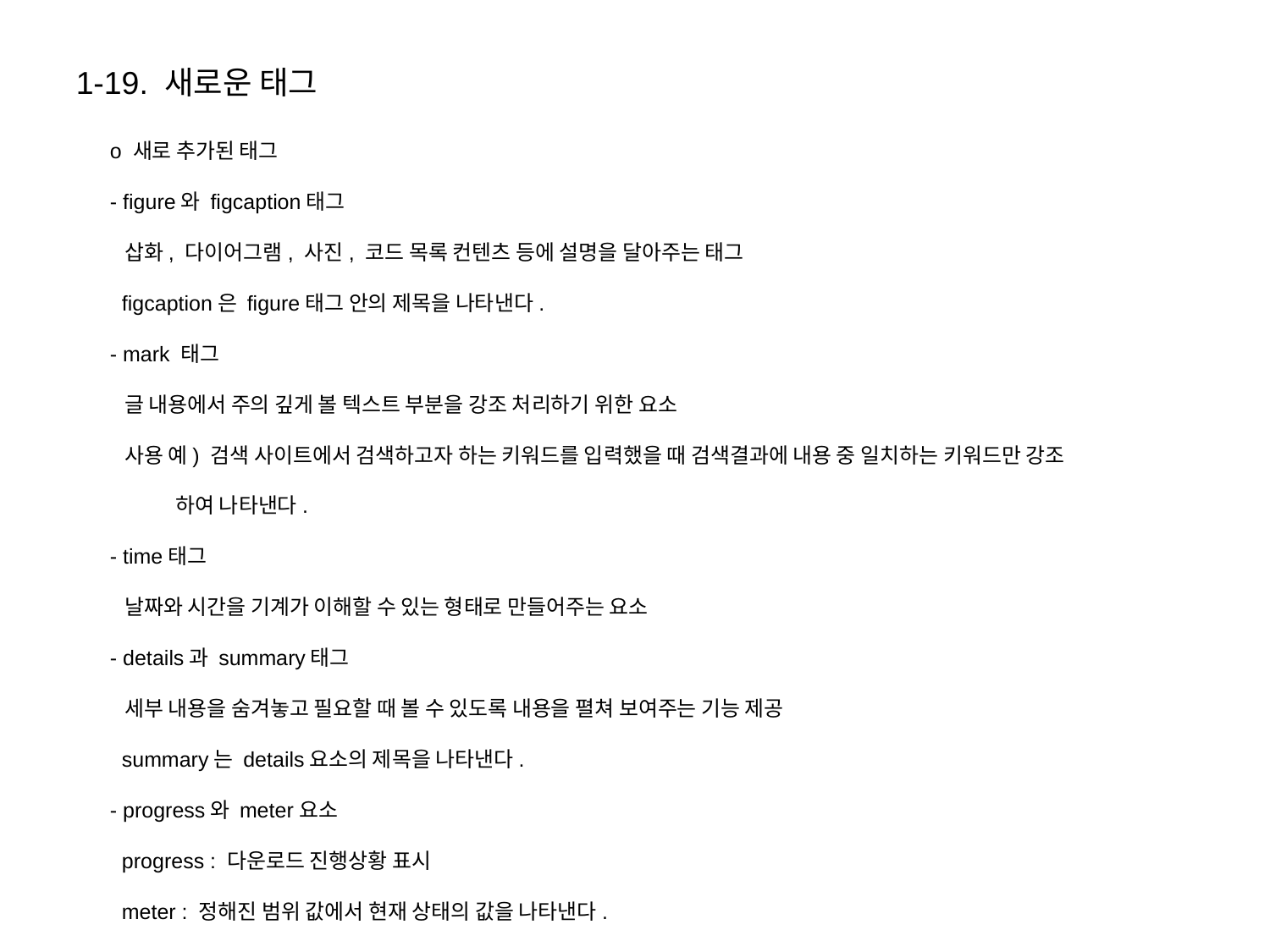

1-19. 새로운 태그
o 새로 추가된 태그
- figure와 figcaption태그
  삽화, 다이어그램, 사진, 코드 목록 컨텐츠 등에 설명을 달아주는 태그
  figcaption은 figure태그 안의 제목을 나타낸다.
- mark 태그
  글 내용에서 주의 깊게 볼 텍스트 부분을 강조 처리하기 위한 요소
  사용 예) 검색 사이트에서 검색하고자 하는 키워드를 입력했을 때 검색결과에 내용 중 일치하는 키워드만 강조
             하여 나타낸다.
- time태그
  날짜와 시간을 기계가 이해할 수 있는 형태로 만들어주는 요소
- details과 summary태그
  세부 내용을 숨겨놓고 필요할 때 볼 수 있도록 내용을 펼쳐 보여주는 기능 제공
  summary는 details요소의 제목을 나타낸다.
- progress와 meter요소
  progress : 다운로드 진행상황 표시
  meter : 정해진 범위 값에서 현재 상태의 값을 나타낸다.